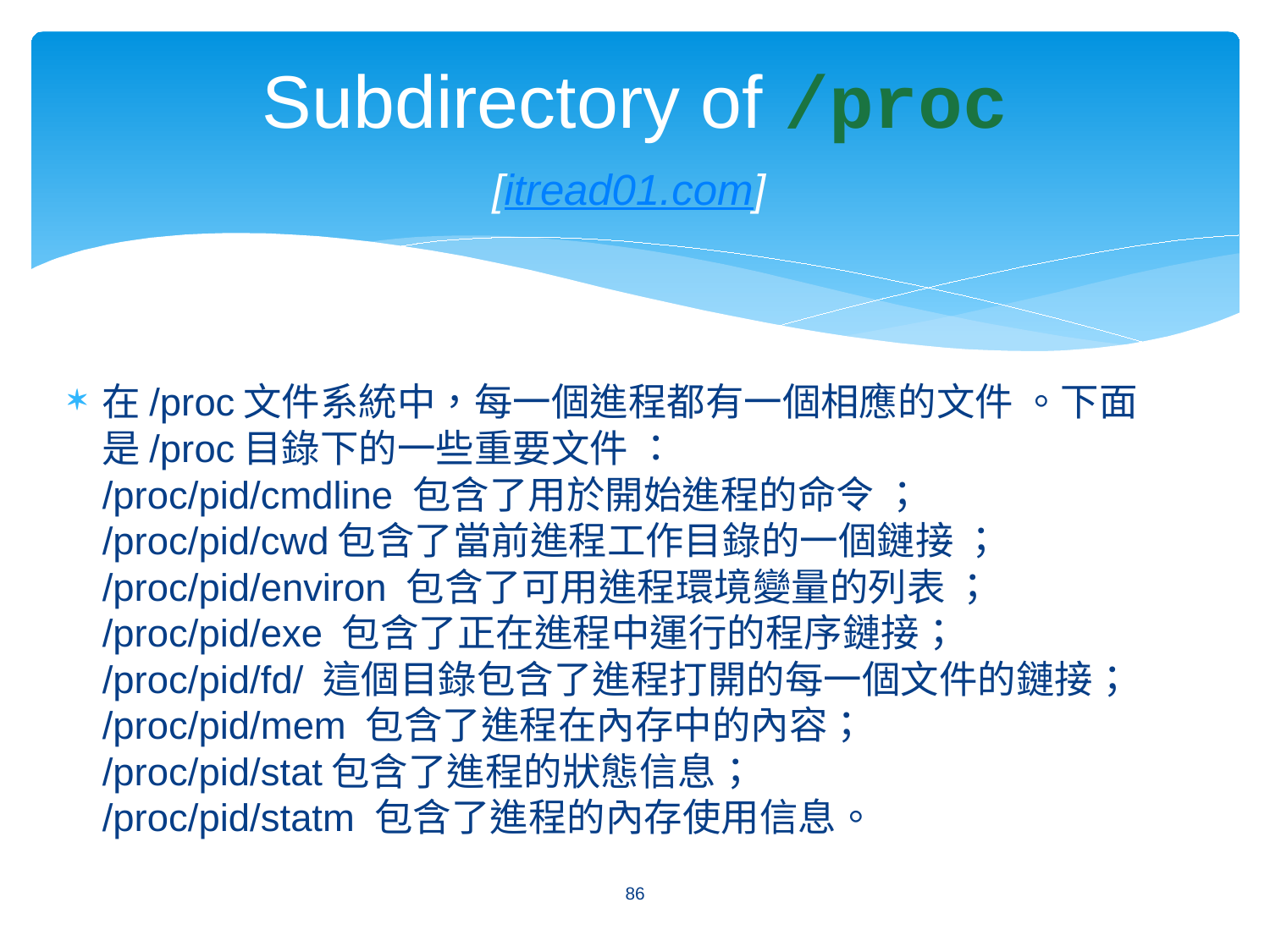

# Subdirectory of /proc [itread01.com]
在/proc文件系統中，每一個進程都有一個相應的文件 。下面是/proc目錄下的一些重要文件 ：
/proc/pid/cmdline 包含了用於開始進程的命令 ；
/proc/pid/cwd包含了當前進程工作目錄的一個鏈接 ；
/proc/pid/environ 包含了可用進程環境變量的列表 ；
/proc/pid/exe 包含了正在進程中運行的程序鏈接；
/proc/pid/fd/ 這個目錄包含了進程打開的每一個文件的鏈接；
/proc/pid/mem 包含了進程在內存中的內容；
/proc/pid/stat包含了進程的狀態信息；
/proc/pid/statm 包含了進程的內存使用信息。
86